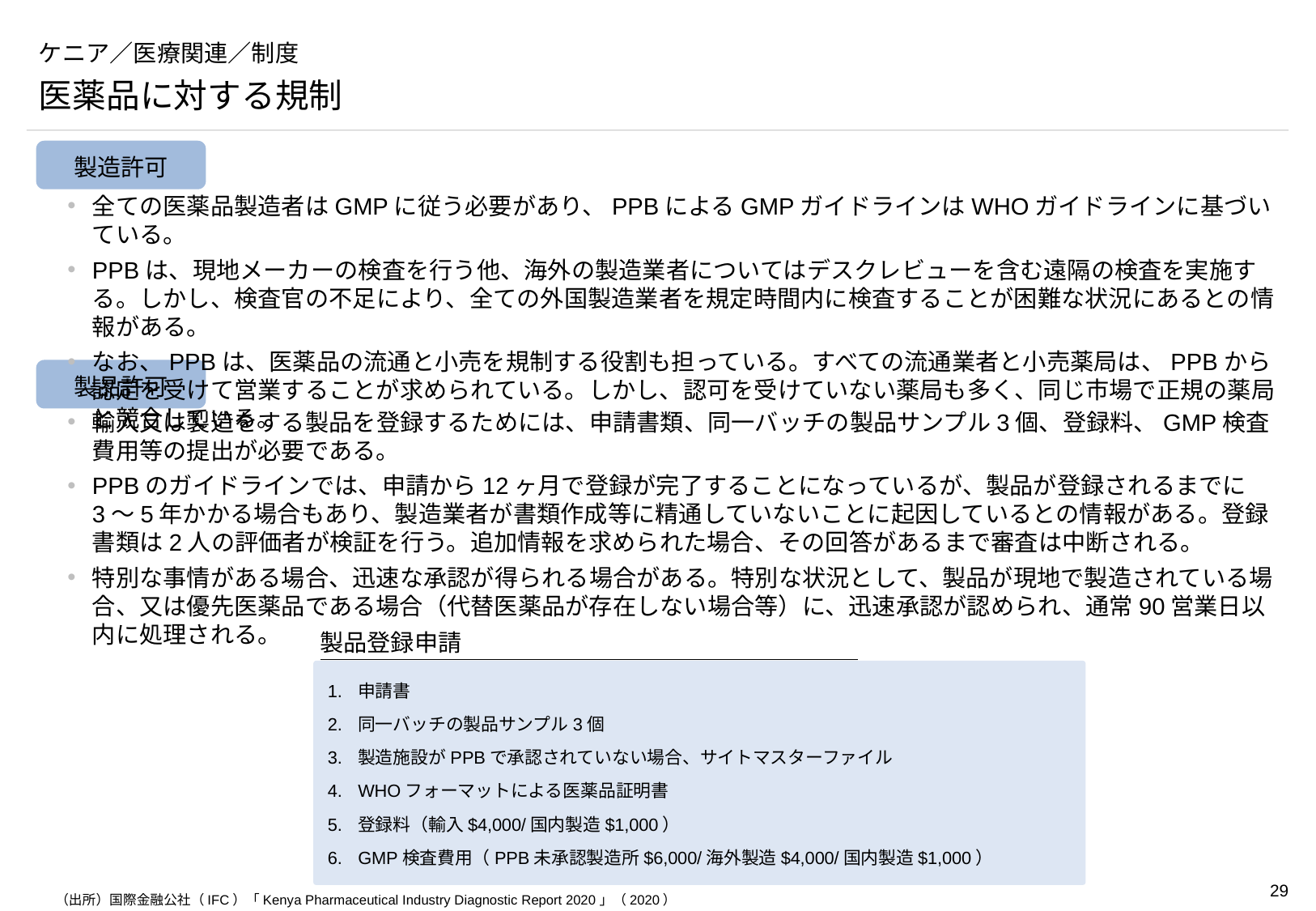

# ケニア／医療関連／制度
医薬品に対する規制
製造許可
全ての医薬品製造者はGMPに従う必要があり、PPBによるGMPガイドラインはWHOガイドラインに基づいている。
PPBは、現地メーカーの検査を行う他、海外の製造業者についてはデスクレビューを含む遠隔の検査を実施する。しかし、検査官の不足により、全ての外国製造業者を規定時間内に検査することが困難な状況にあるとの情報がある。
なお、PPBは、医薬品の流通と小売を規制する役割も担っている。すべての流通業者と小売薬局は、PPBから認定を受けて営業することが求められている。しかし、認可を受けていない薬局も多く、同じ市場で正規の薬局と競合している。
製品許可
輸入又は製造をする製品を登録するためには、申請書類、同一バッチの製品サンプル3個、登録料、GMP検査費用等の提出が必要である。
PPBのガイドラインでは、申請から12ヶ月で登録が完了することになっているが、製品が登録されるまでに3〜5年かかる場合もあり、製造業者が書類作成等に精通していないことに起因しているとの情報がある。登録書類は2人の評価者が検証を行う。追加情報を求められた場合、その回答があるまで審査は中断される。
特別な事情がある場合、迅速な承認が得られる場合がある。特別な状況として、製品が現地で製造されている場合、又は優先医薬品である場合（代替医薬品が存在しない場合等）に、迅速承認が認められ、通常90営業日以内に処理される。
製品登録申請

申請書
同一バッチの製品サンプル3個
製造施設がPPBで承認されていない場合、サイトマスターファイル
WHOフォーマットによる医薬品証明書
登録料（輸入$4,000/国内製造$1,000）
GMP検査費用（PPB未承認製造所$6,000/海外製造$4,000/国内製造$1,000）
（出所）国際金融公社（IFC）「Kenya Pharmaceutical Industry Diagnostic Report 2020」（2020）